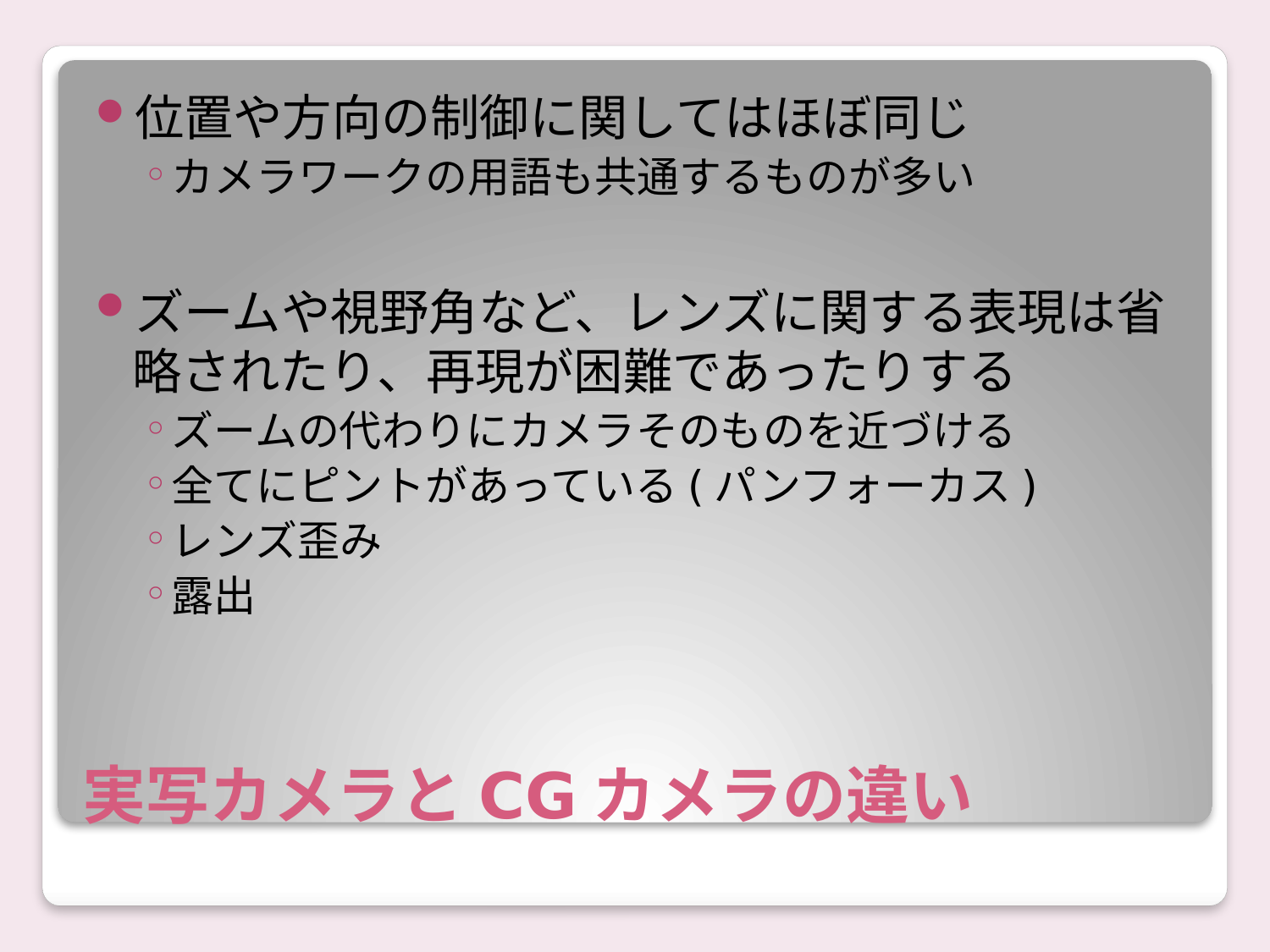

位置や方向の制御に関してはほぼ同じ
カメラワークの用語も共通するものが多い

ズームや視野角など、レンズに関する表現は省略されたり、再現が困難であったりする
ズームの代わりにカメラそのものを近づける
全てにピントがあっている(パンフォーカス)
レンズ歪み
露出
# 実写カメラとCGカメラの違い